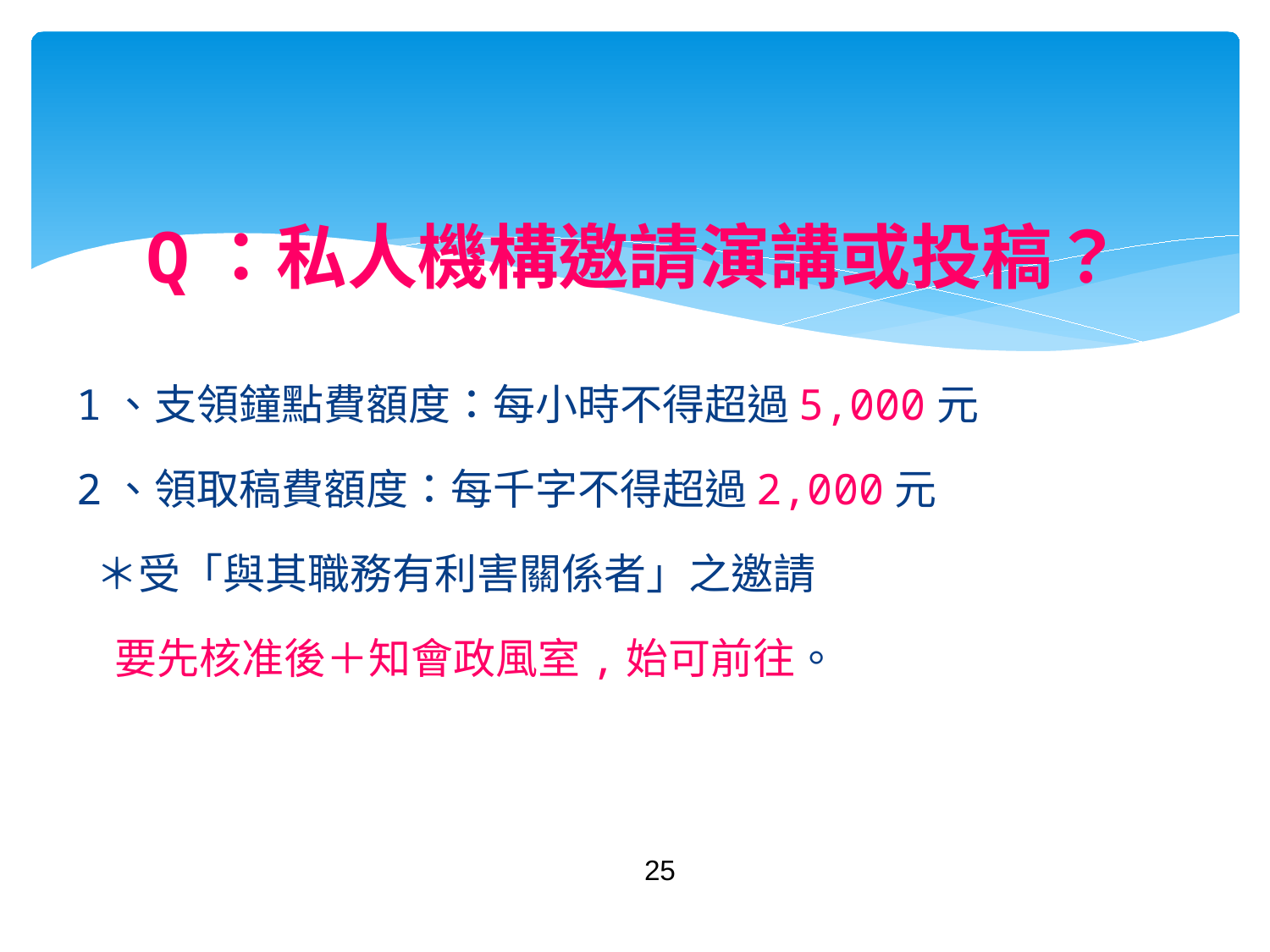

# Q：私人機構邀請演講或投稿？
1、支領鐘點費額度：每小時不得超過5,000元
2、領取稿費額度：每千字不得超過2,000元
 ＊受「與其職務有利害關係者」之邀請
   要先核准後＋知會政風室,始可前往。
25